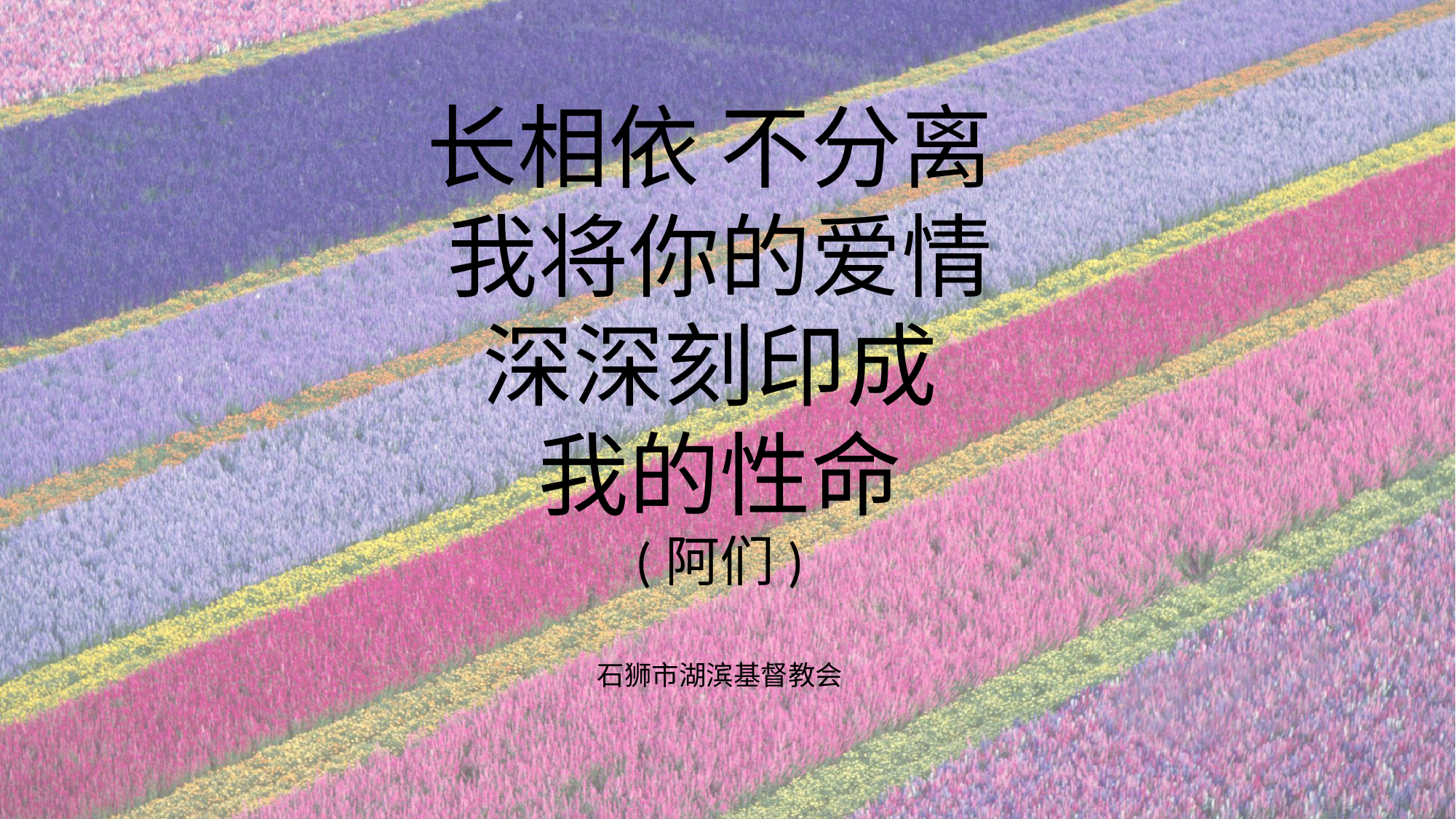

长相依 不分离
我将你的爱情
深深刻印成
我的性命
(阿们)

石狮市湖滨基督教会